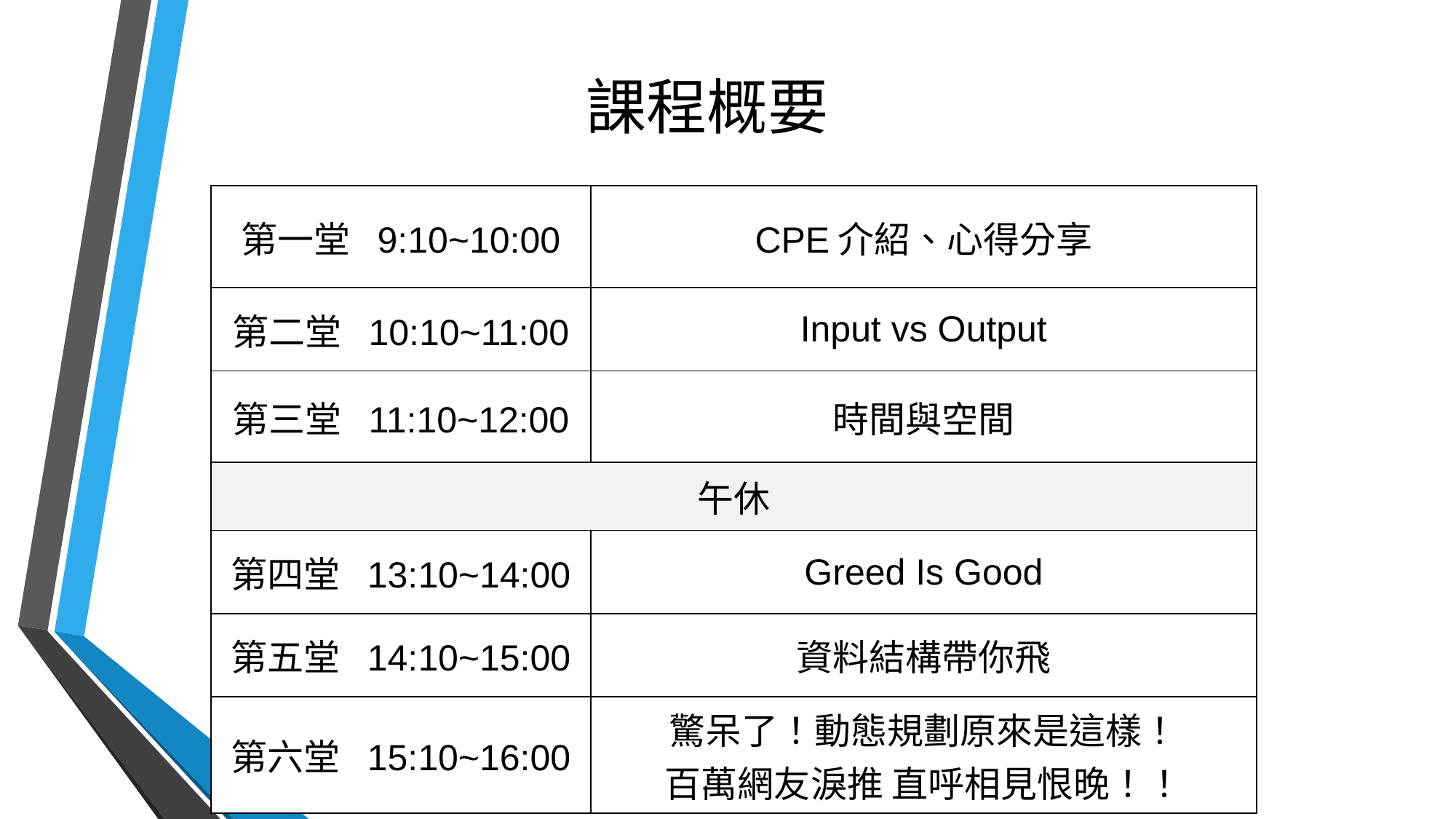

# 課程概要
| 第一堂 9:10~10:00 | CPE介紹、心得分享 |
| --- | --- |
| 第二堂 10:10~11:00 | Input vs Output |
| 第三堂 11:10~12:00 | 時間與空間 |
| 午休 |  |
| 第四堂 13:10~14:00 | Greed Is Good |
| 第五堂 14:10~15:00 | 資料結構帶你飛 |
| 第六堂 15:10~16:00 | 驚呆了！動態規劃原來是這樣！ 百萬網友淚推 直呼相見恨晚！！ |